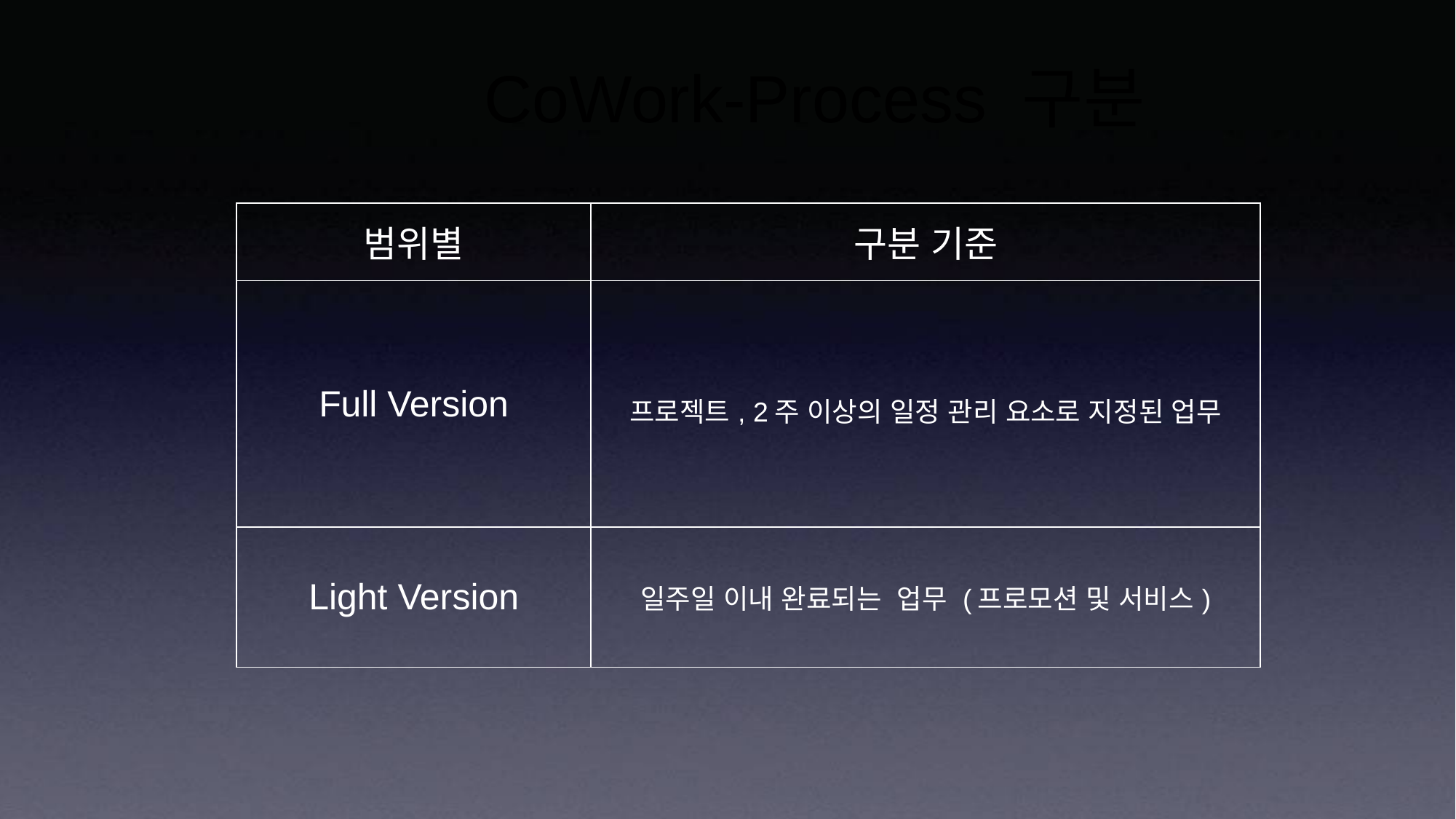

CoWork-Process 구분
| 범위별 | 구분 기준 |
| --- | --- |
| Full Version | 프로젝트, 2주 이상의 일정 관리 요소로 지정된 업무 |
| Light Version | 일주일 이내 완료되는 업무 (프로모션 및 서비스) |